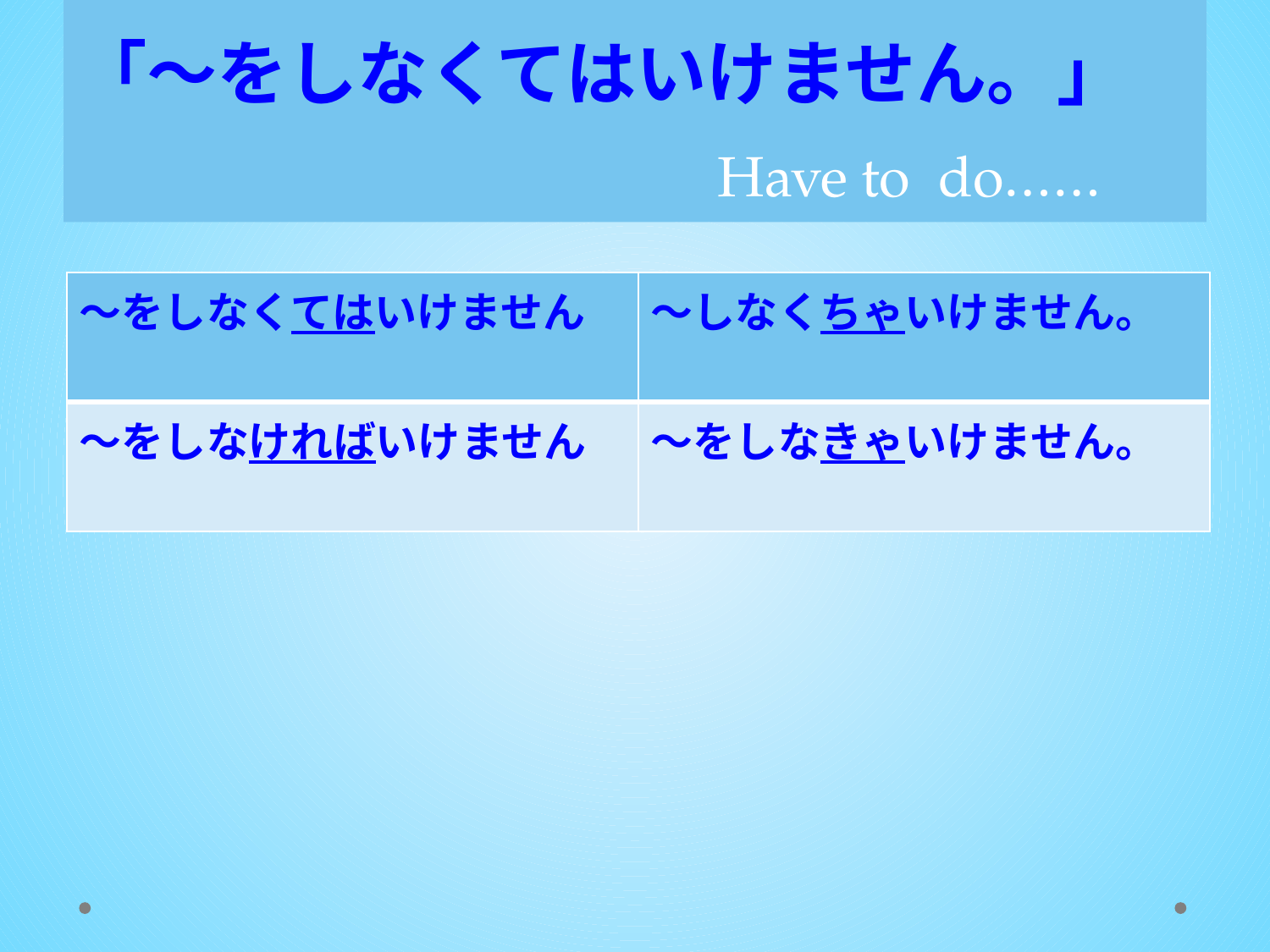

# 「〜をしなくてはいけません。」 　　　　　　　　Have to  do……
| 〜をしなくてはいけません | 〜しなくちゃいけません。 |
| --- | --- |
| 〜をしなければいけません | 〜をしなきゃいけません。 |